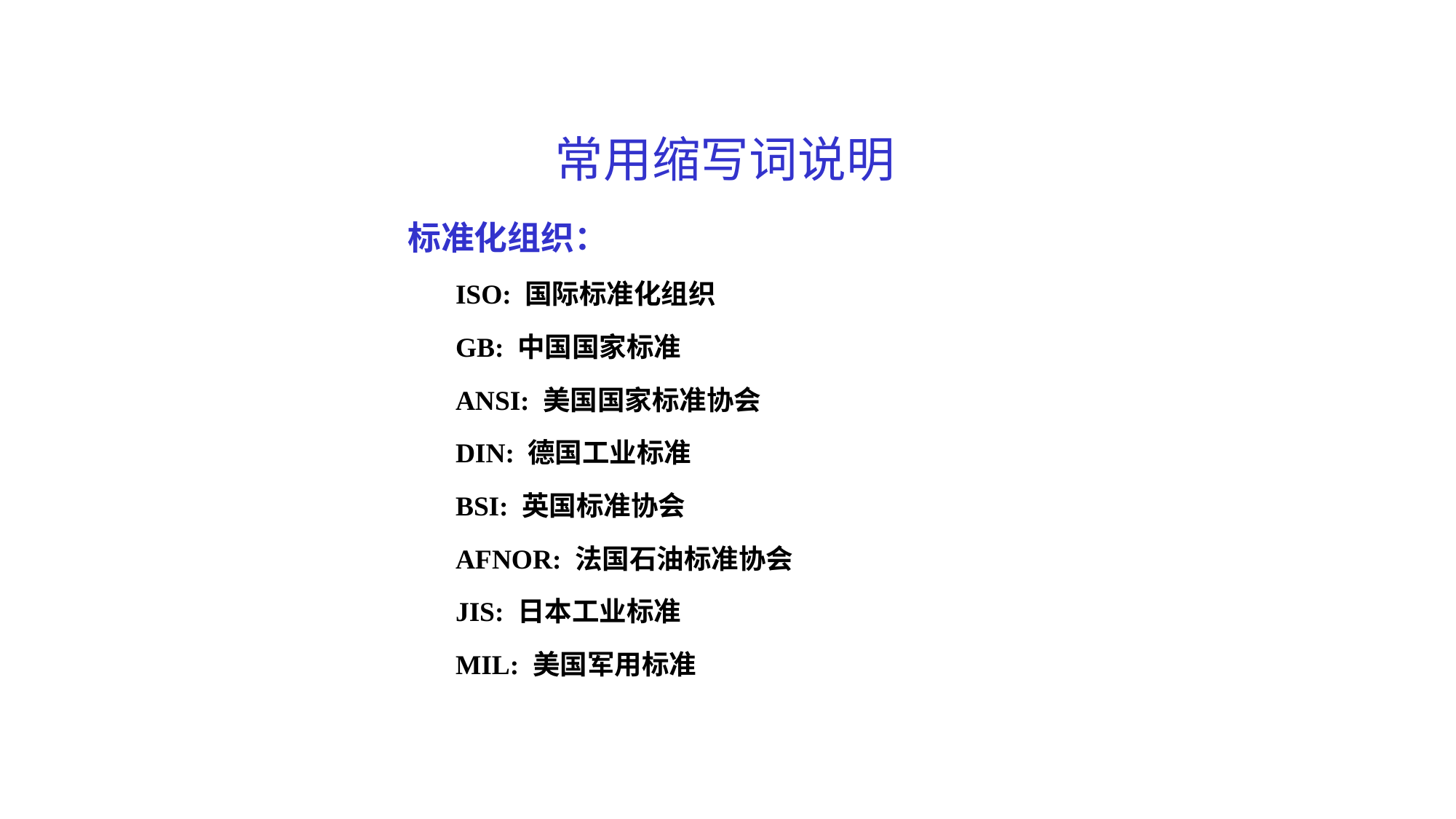

常用缩写词说明
标准化组织：
ISO: 国际标准化组织
GB: 中国国家标准
ANSI: 美国国家标准协会
DIN: 德国工业标准
BSI: 英国标准协会
AFNOR: 法国石油标准协会
JIS: 日本工业标准
MIL: 美国军用标准